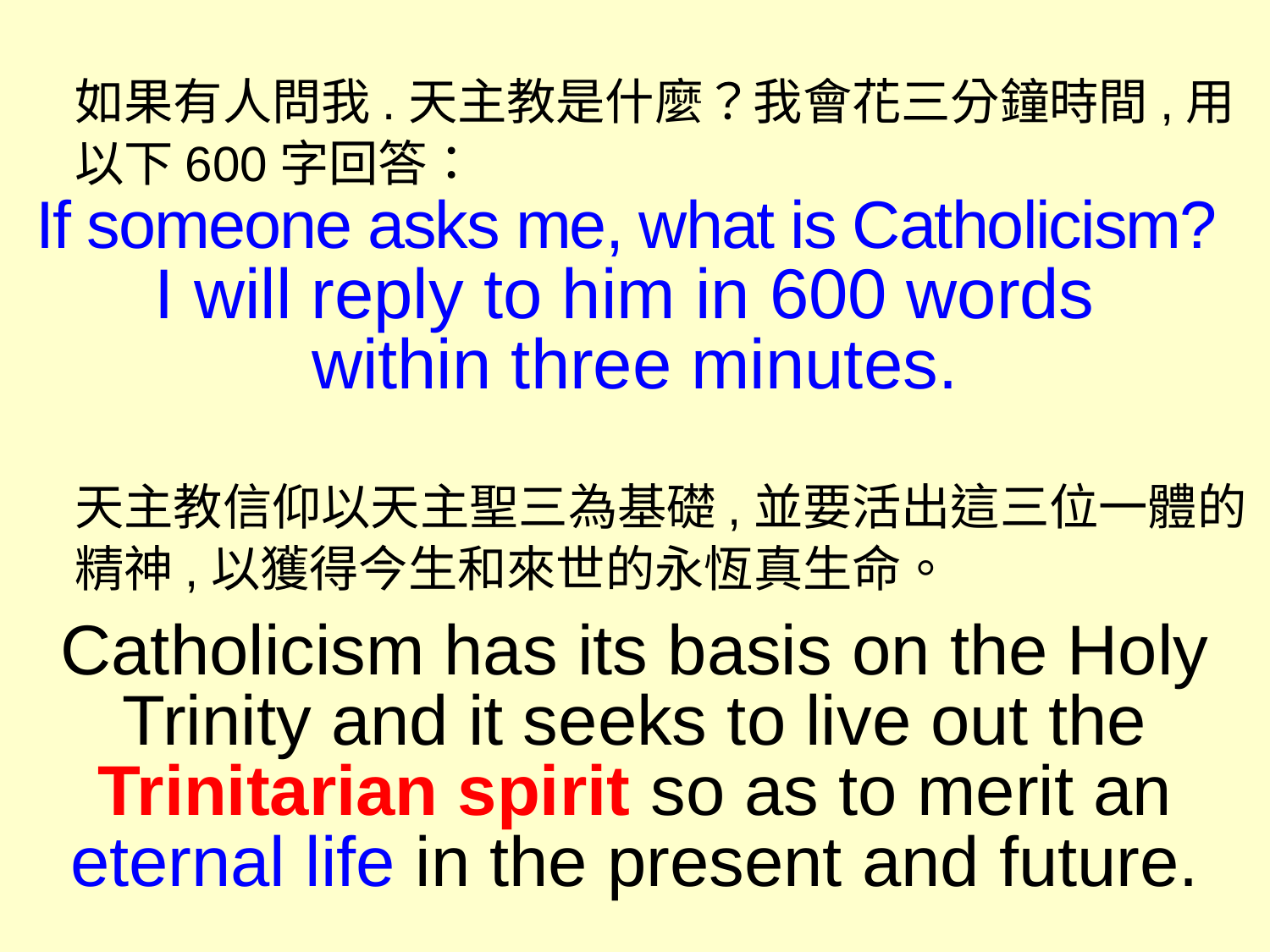

如果有人問我.天主教是什麼？我會花三分鐘時間,用以下600字回答：
If someone asks me, what is Catholicism?
I will reply to him in 600 words
within three minutes.

天主教信仰以天主聖三為基礎,並要活出這三位一體的精神,以獲得今生和來世的永恆真生命。
Catholicism has its basis on the Holy Trinity and it seeks to live out the Trinitarian spirit so as to merit an eternal life in the present and future.